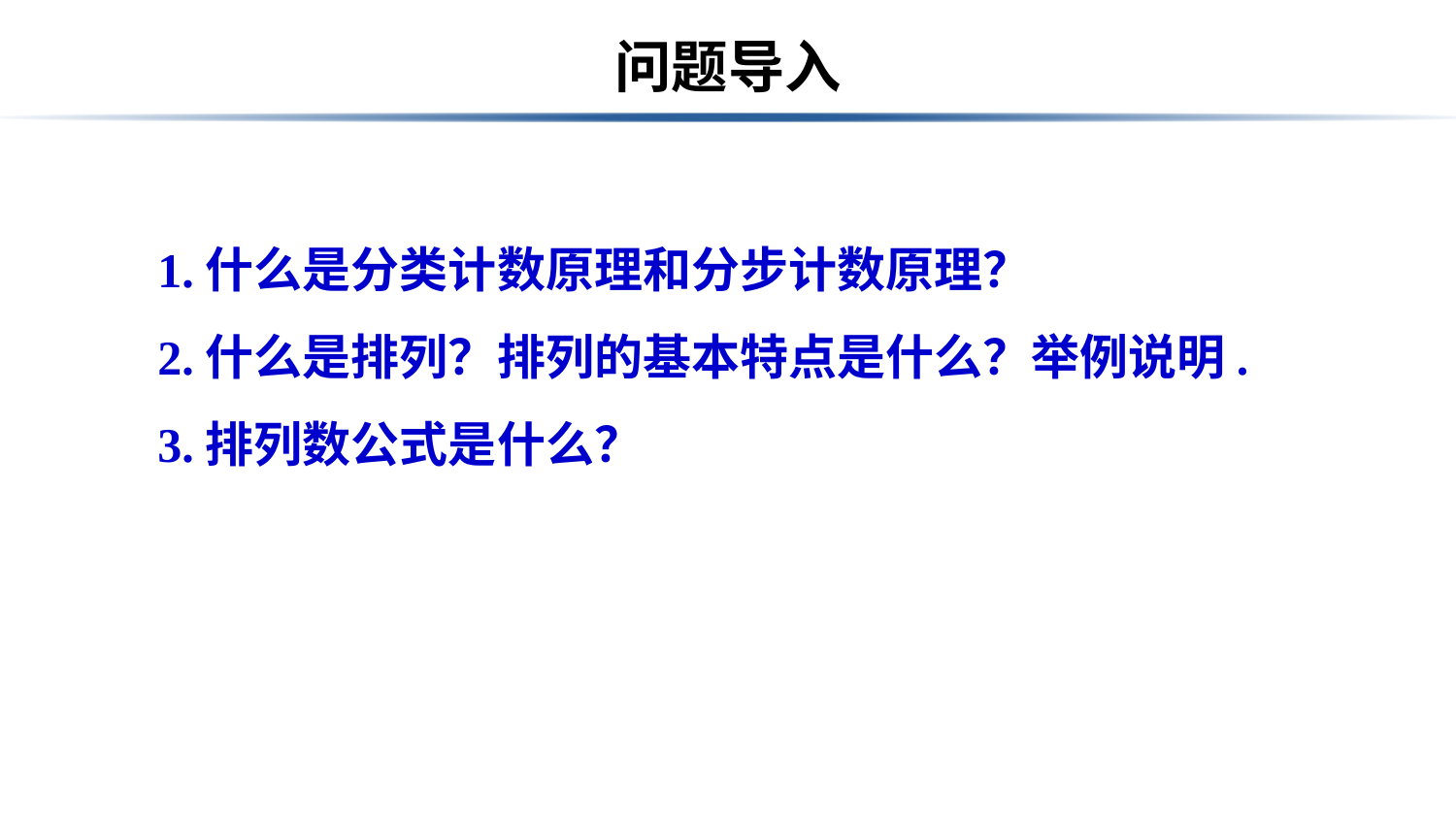

# 问题导入
1.什么是分类计数原理和分步计数原理？
2.什么是排列？排列的基本特点是什么？举例说明.
3.排列数公式是什么？